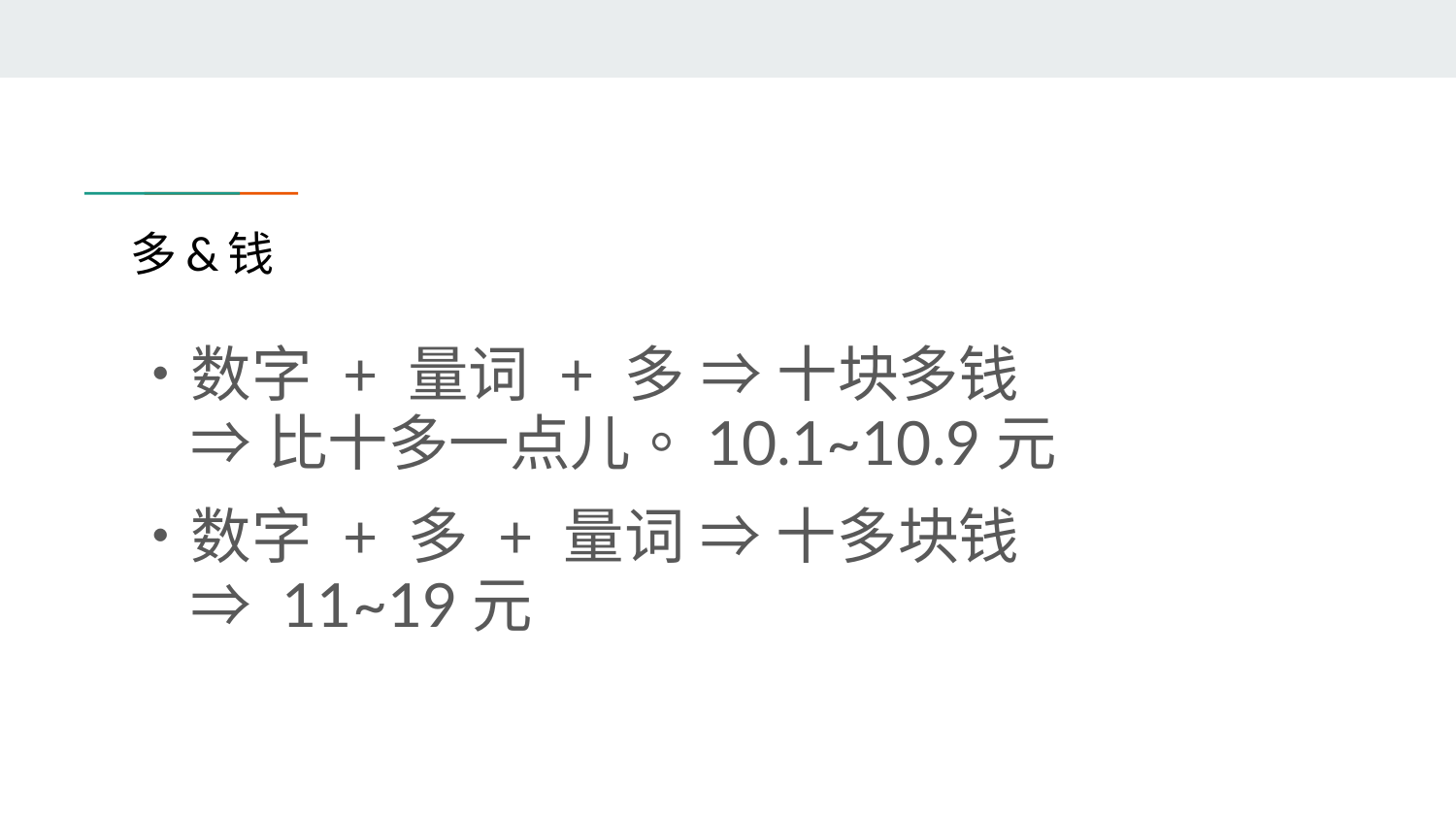

# 多&钱
・数字 + 量词 + 多 ⇒ 十块多钱
　⇒ 比十多一点儿。10.1~10.9元
・数字 + 多 + 量词 ⇒ 十多块钱
　⇒ 11~19元